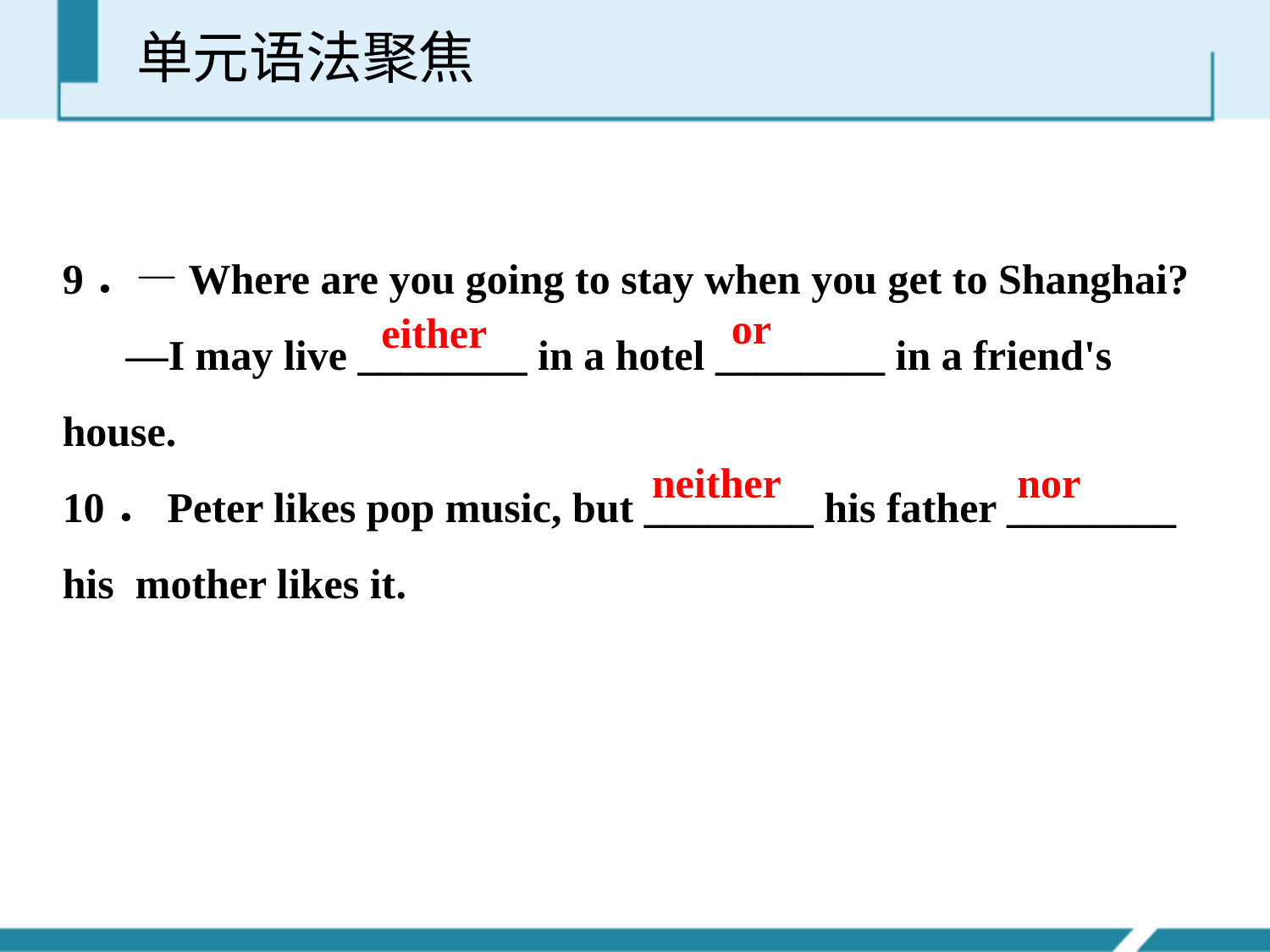

单元语法聚焦
9．—Where are you going to stay when you get to Shanghai?
      —I may live ________ in a hotel ________ in a friend's house.
10．Peter likes pop music, but ________ his father ________ his  mother likes it.
or
either
neither
nor